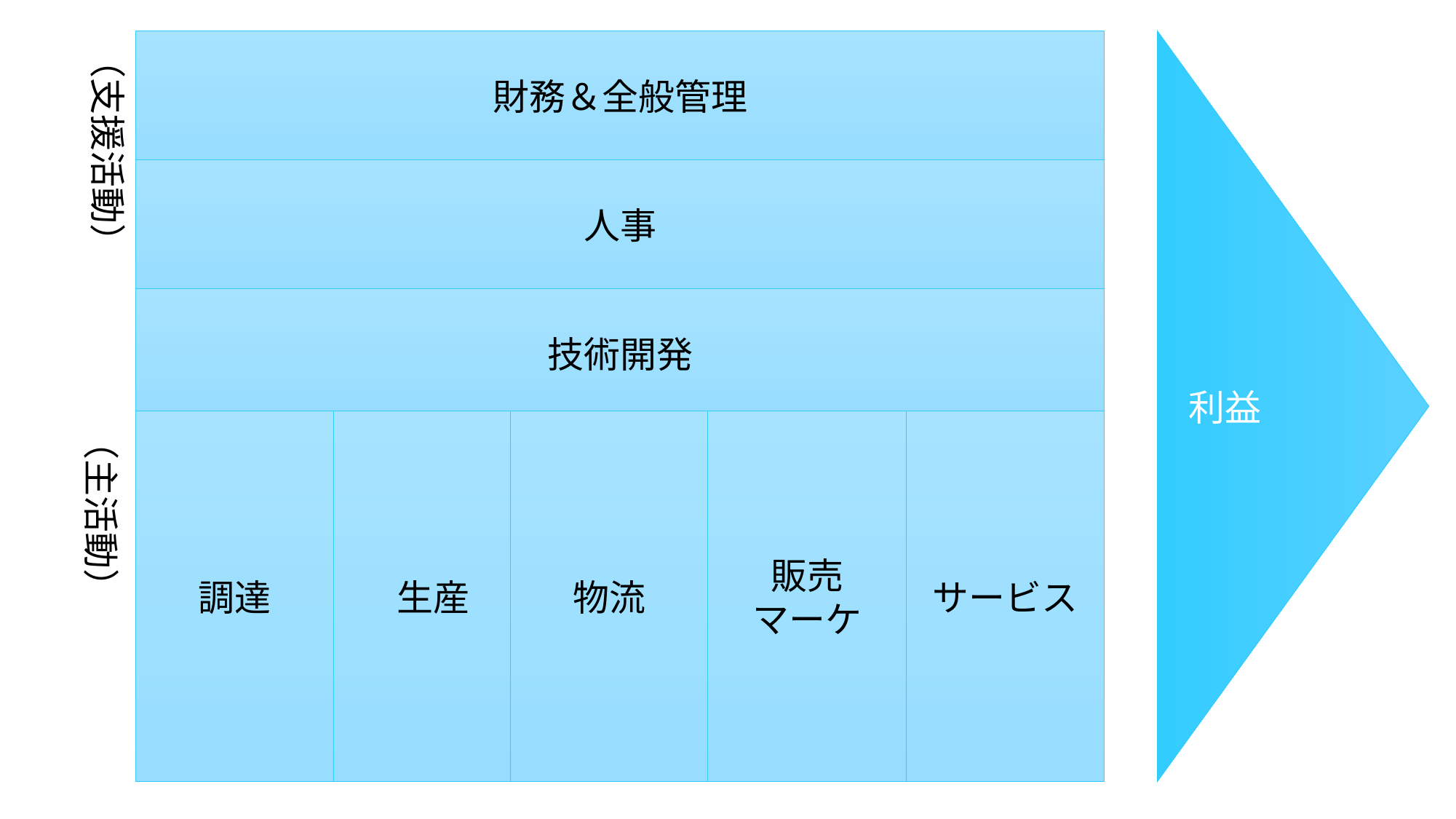

（支援活動）
財務＆全般管理
人事
利益
技術開発
調達
生産
物流
販売
マーケ
サービス
（主活動）